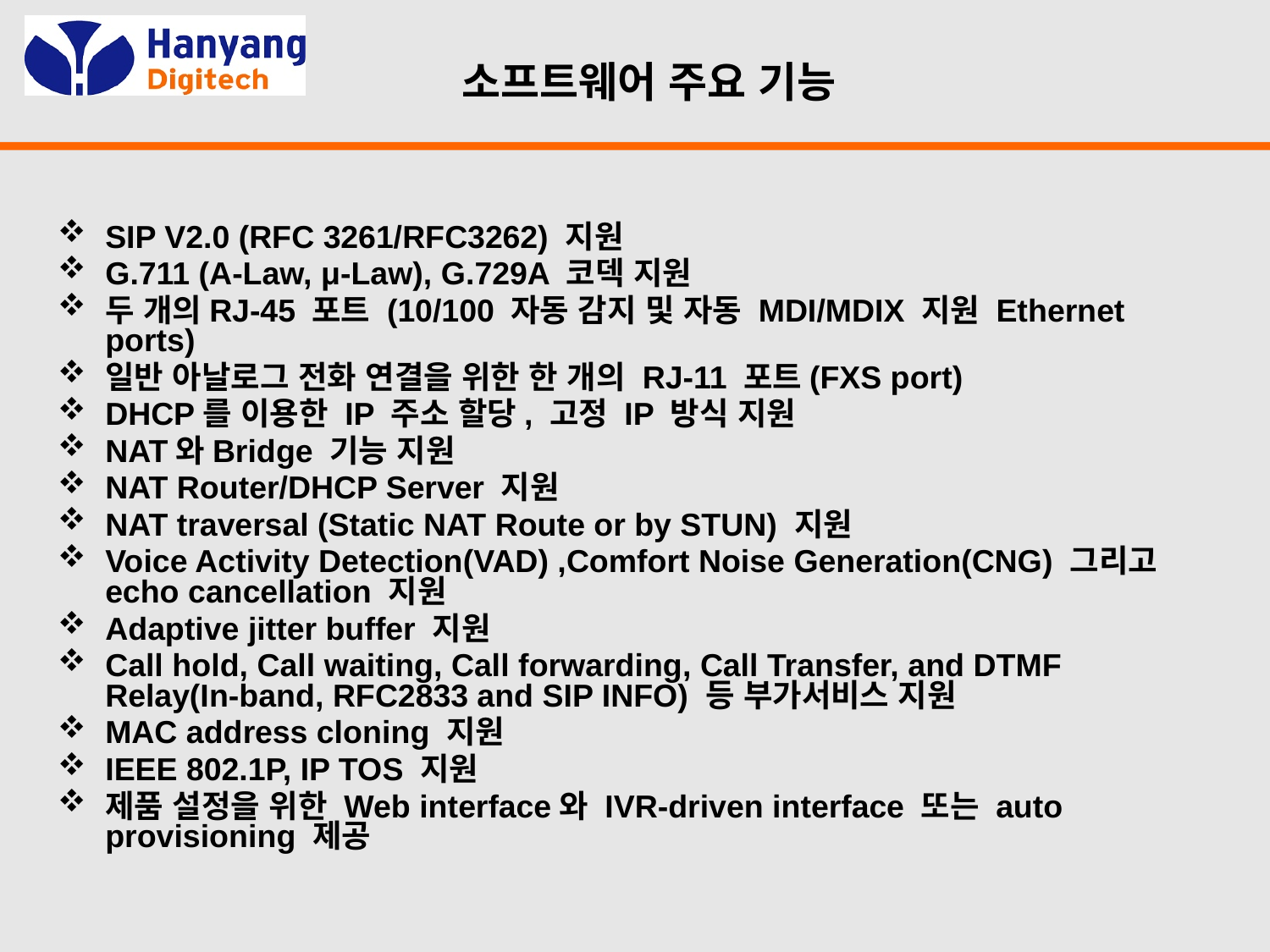

소프트웨어 주요 기능

SIP V2.0 (RFC 3261/RFC3262) 지원
G.711 (A-Law, μ-Law), G.729A 코덱 지원
두 개의RJ-45 포트 (10/100 자동 감지 및 자동 MDI/MDIX 지원 Ethernet ports)
일반 아날로그 전화 연결을 위한 한 개의 RJ-11 포트(FXS port)
DHCP를 이용한 IP 주소 할당, 고정 IP 방식 지원
NAT와Bridge 기능 지원
NAT Router/DHCP Server 지원
NAT traversal (Static NAT Route or by STUN) 지원
Voice Activity Detection(VAD) ,Comfort Noise Generation(CNG) 그리고 echo cancellation 지원
Adaptive jitter buffer 지원
Call hold, Call waiting, Call forwarding, Call Transfer, and DTMF Relay(In-band, RFC2833 and SIP INFO) 등 부가서비스 지원
MAC address cloning 지원
IEEE 802.1P, IP TOS 지원
제품 설정을 위한 Web interface와 IVR-driven interface 또는 auto provisioning 제공